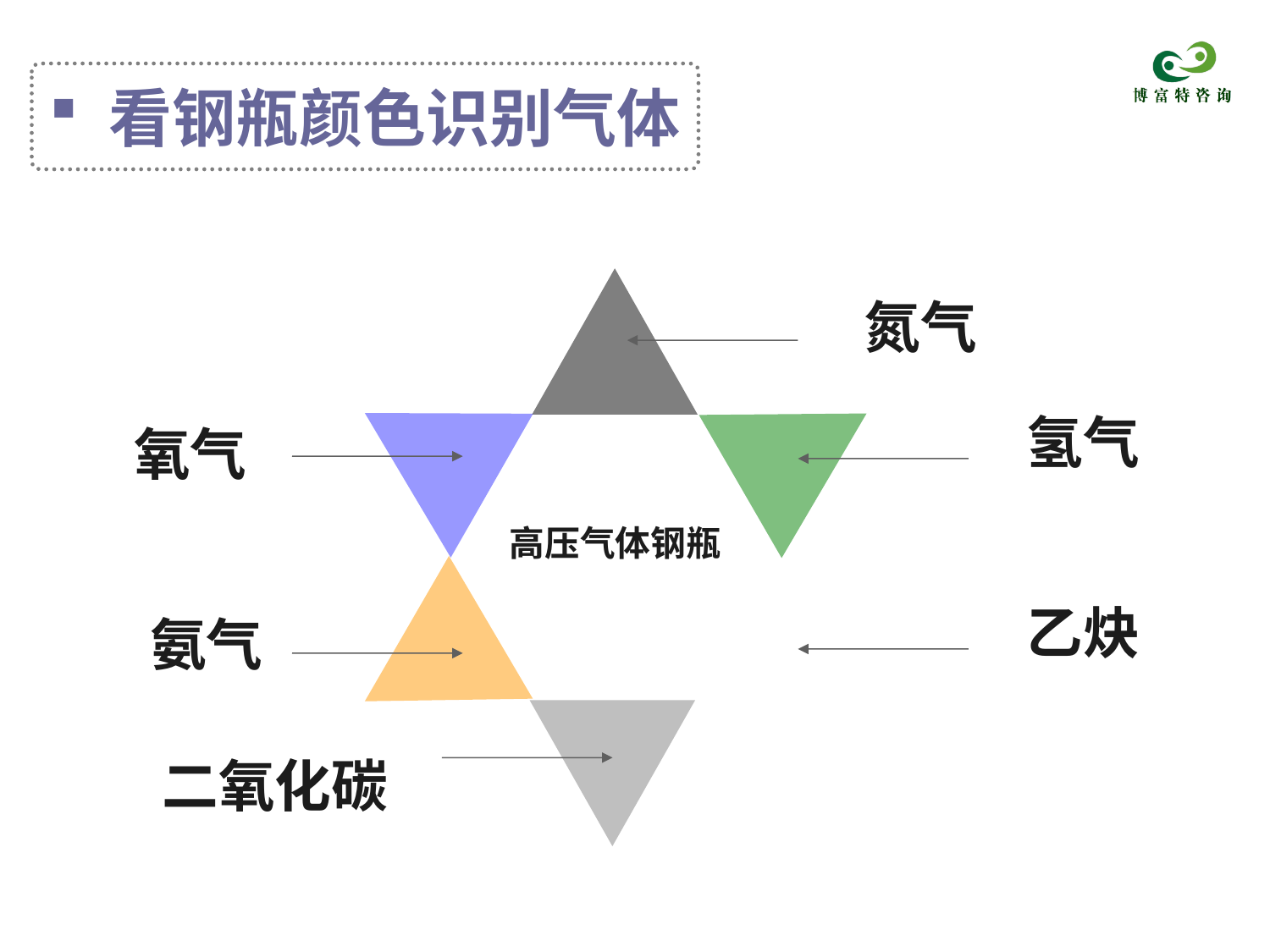

看钢瓶颜色识别气体

氮气

氢气
氧气

高压气体钢瓶

乙炔

氨气

二氧化碳